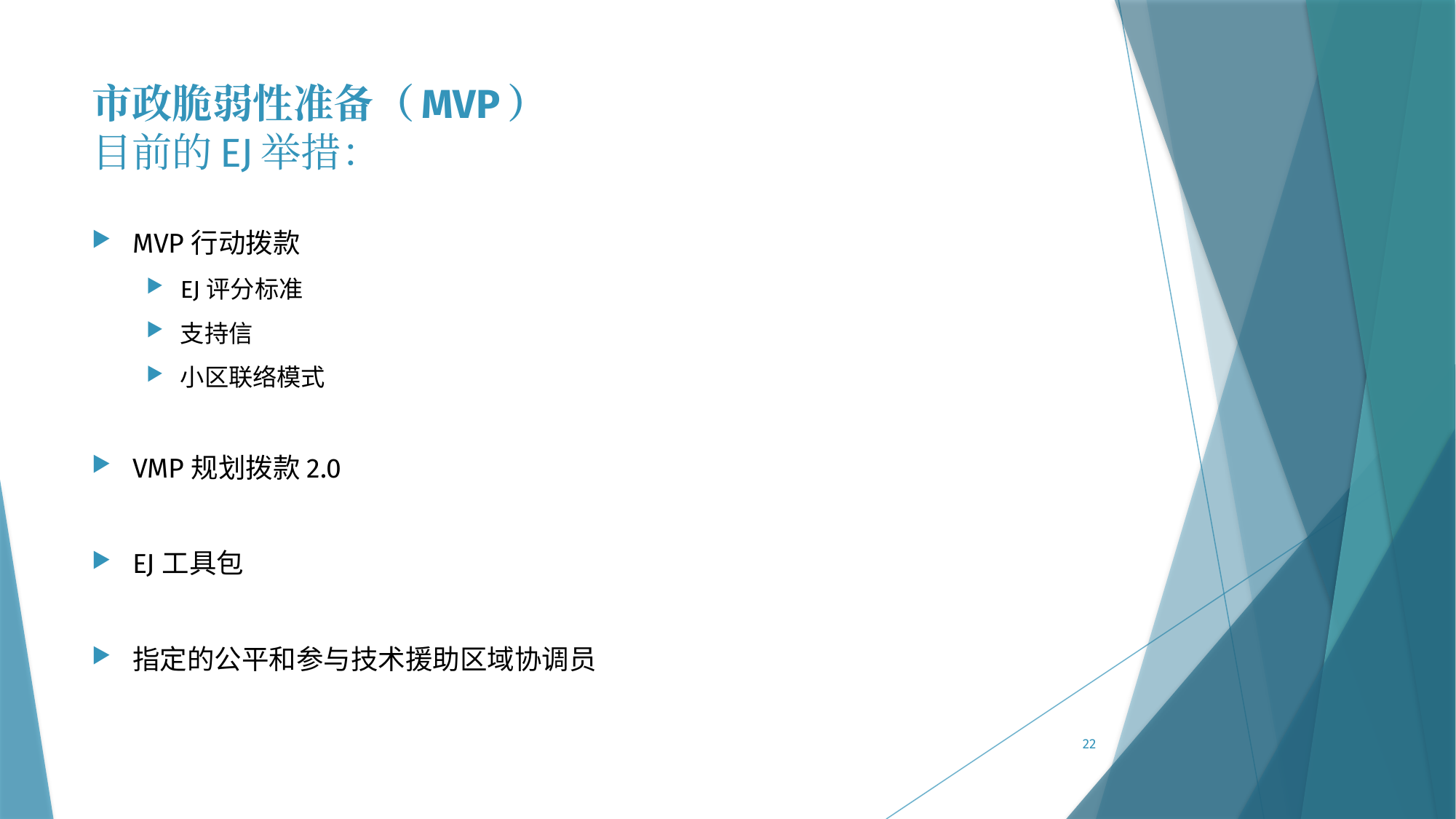

# 市政脆弱性准备（MVP） 目前的EJ举措：
MVP行动拨款
EJ评分标准
支持信
小区联络模式

VMP规划拨款2.0

EJ工具包

指定的公平和参与技术援助区域协调员

22